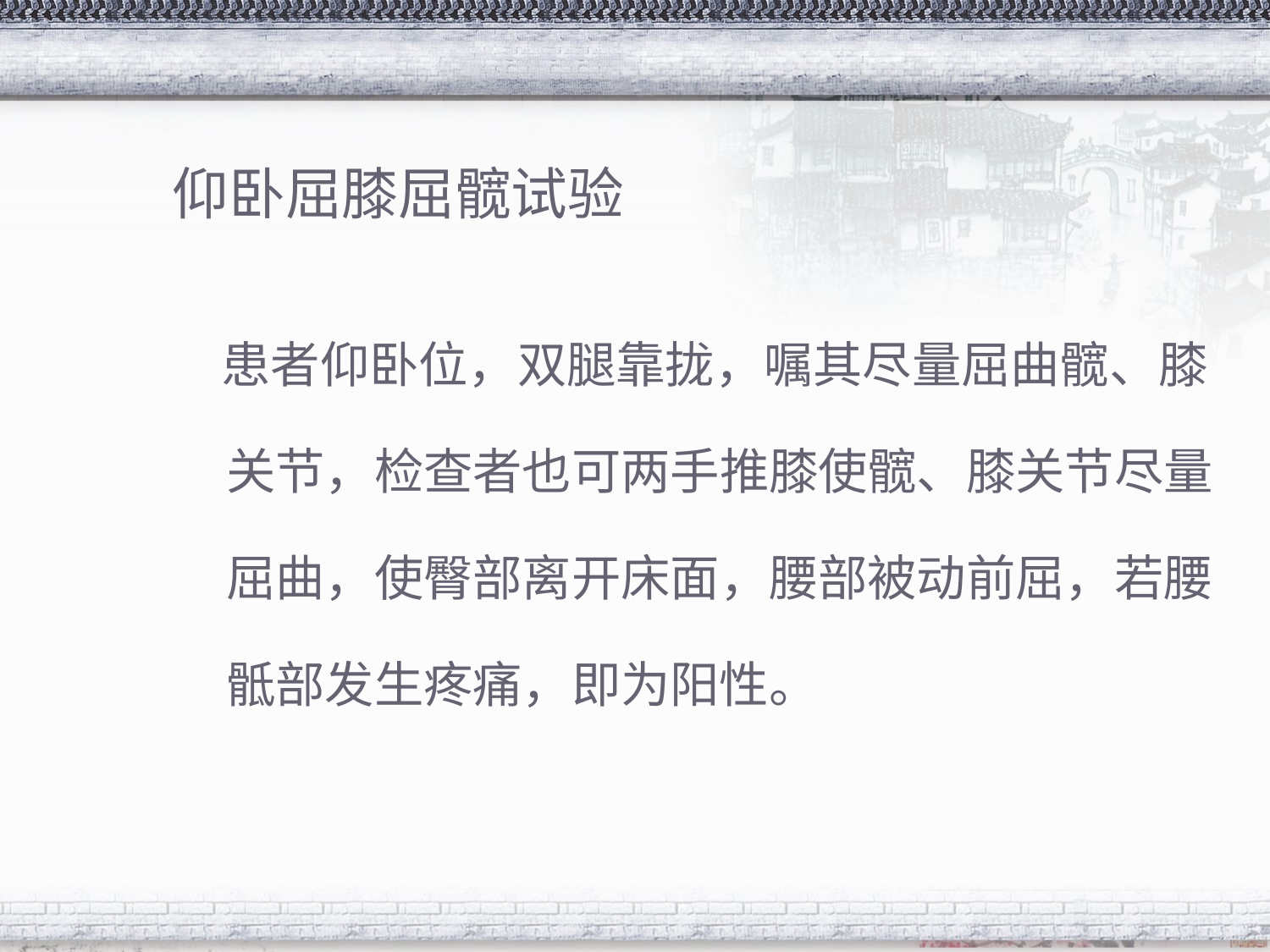

# 仰卧屈膝屈髋试验
   患者仰卧位，双腿靠拢，嘱其尽量屈曲髋、膝关节，检查者也可两手推膝使髋、膝关节尽量屈曲，使臀部离开床面，腰部被动前屈，若腰骶部发生疼痛，即为阳性。